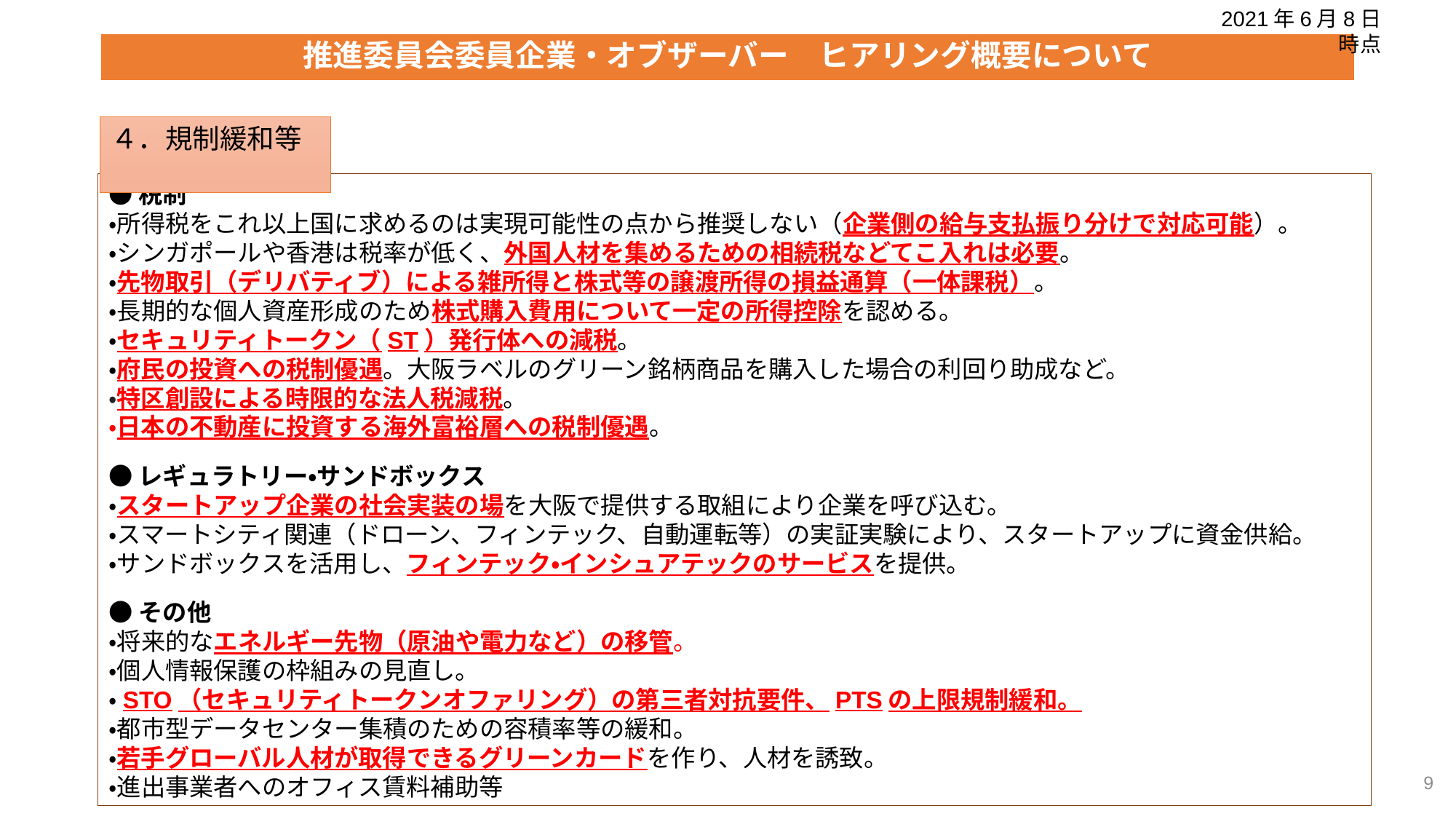

2021年6月8日時点
# 推進委員会委員企業・オブザーバー　ヒアリング概要について
４．規制緩和等
●税制
・所得税をこれ以上国に求めるのは実現可能性の点から推奨しない（企業側の給与支払振り分けで対応可能）。
・シンガポールや香港は税率が低く、外国人材を集めるための相続税などてこ入れは必要。
・先物取引（デリバティブ）による雑所得と株式等の譲渡所得の損益通算（一体課税）。
・長期的な個人資産形成のため株式購入費用について一定の所得控除を認める。
・セキュリティトークン（ST）発行体への減税。
・府民の投資への税制優遇。大阪ラベルのグリーン銘柄商品を購入した場合の利回り助成など。
・特区創設による時限的な法人税減税。
・日本の不動産に投資する海外富裕層への税制優遇。

●レギュラトリー・サンドボックス
・スタートアップ企業の社会実装の場を大阪で提供する取組により企業を呼び込む。
・スマートシティ関連（ドローン、フィンテック、自動運転等）の実証実験により、スタートアップに資金供給。
・サンドボックスを活用し、フィンテック・インシュアテックのサービスを提供。

●その他
・将来的なエネルギー先物（原油や電力など）の移管。
・個人情報保護の枠組みの見直し。
・STO（セキュリティトークンオファリング）の第三者対抗要件、PTSの上限規制緩和。
・都市型データセンター集積のための容積率等の緩和。
・若手グローバル人材が取得できるグリーンカードを作り、人材を誘致。
・進出事業者へのオフィス賃料補助等

9